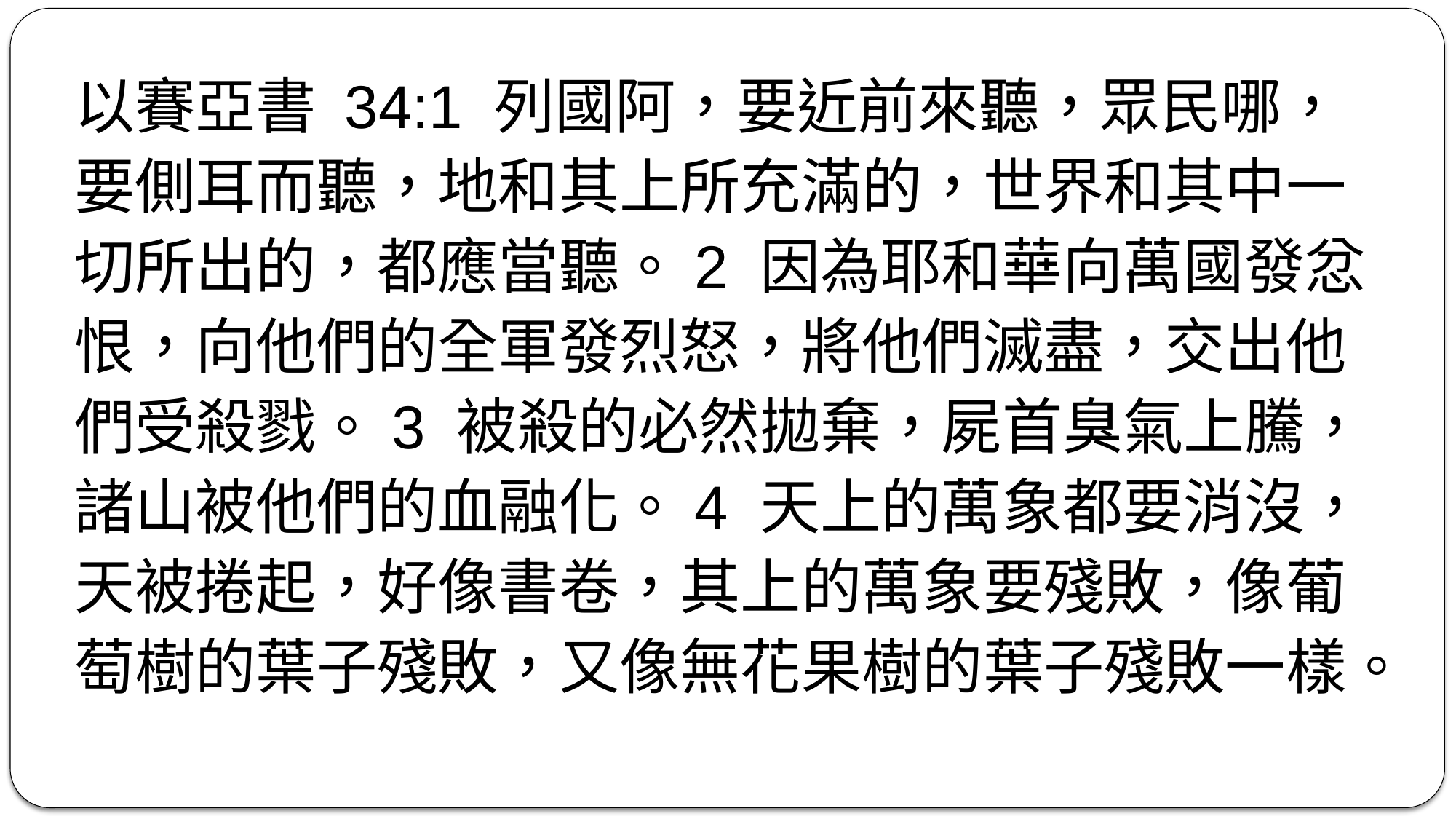

以賽亞書 34:1 列國阿，要近前來聽，眾民哪，要側耳而聽，地和其上所充滿的，世界和其中一切所出的，都應當聽。2 因為耶和華向萬國發忿恨，向他們的全軍發烈怒，將他們滅盡，交出他們受殺戮。3 被殺的必然拋棄，屍首臭氣上騰，諸山被他們的血融化。4 天上的萬象都要消沒，天被捲起，好像書卷，其上的萬象要殘敗，像葡萄樹的葉子殘敗，又像無花果樹的葉子殘敗一樣。